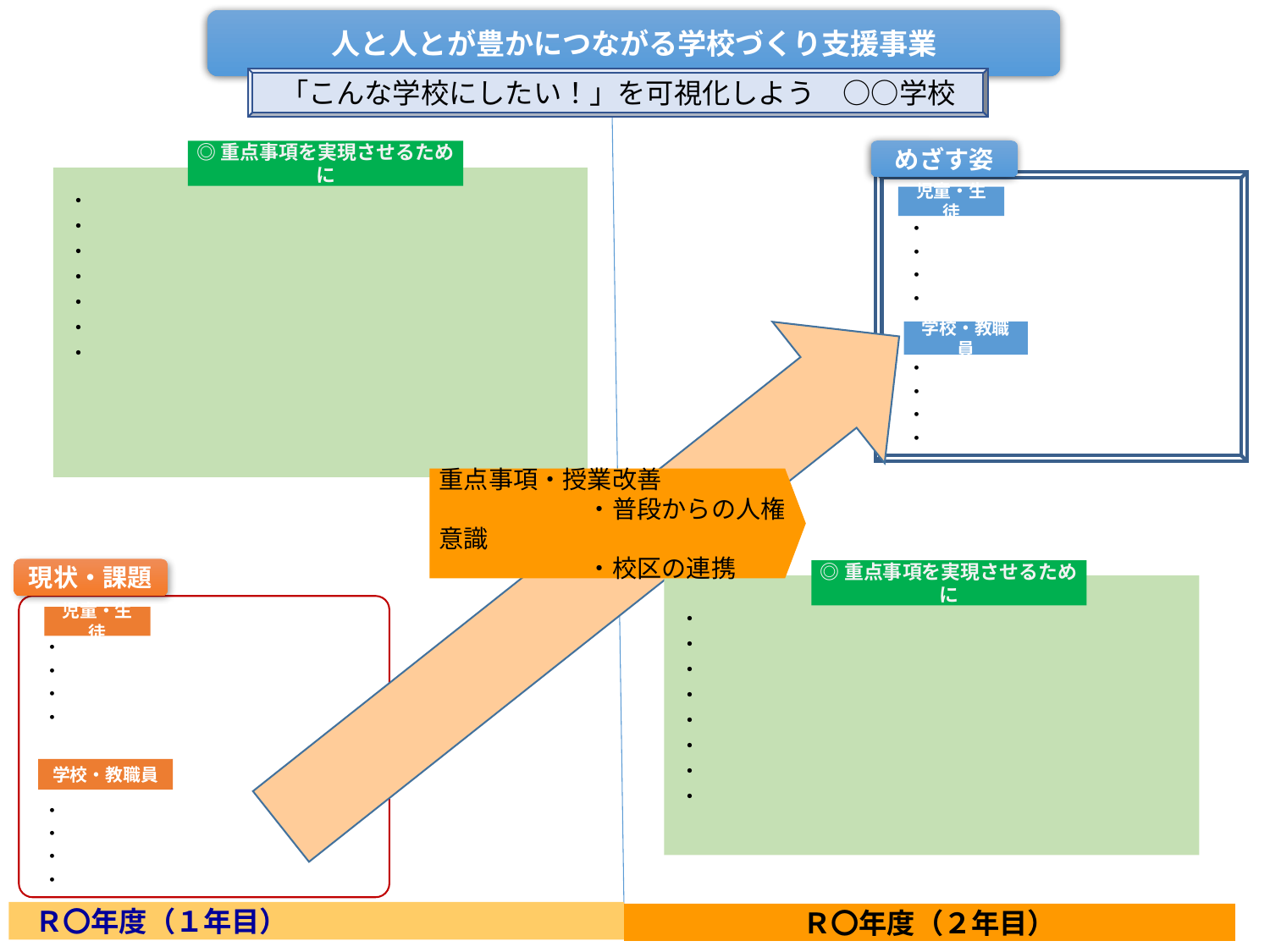

人と人とが豊かにつながる学校づくり支援事業
「こんな学校にしたい！」を可視化しよう　○○学校
◎重点事項を実現させるために
めざす姿

・
・
・
・

・
・
・
・
・
・
・
・
・
・
・
児童・生徒

学校・教職員
重点事項・授業改善
　　　　　　・普段からの人権意識
　　　　　　・校区の連携
現状・課題

・
・
・
・

・
・
・
・
◎重点事項を実現させるために
・
・
・
・
・
・
・
・
児童・生徒
学校・教職員
Ｒ〇年度（１年目）
Ｒ〇年度（２年目）